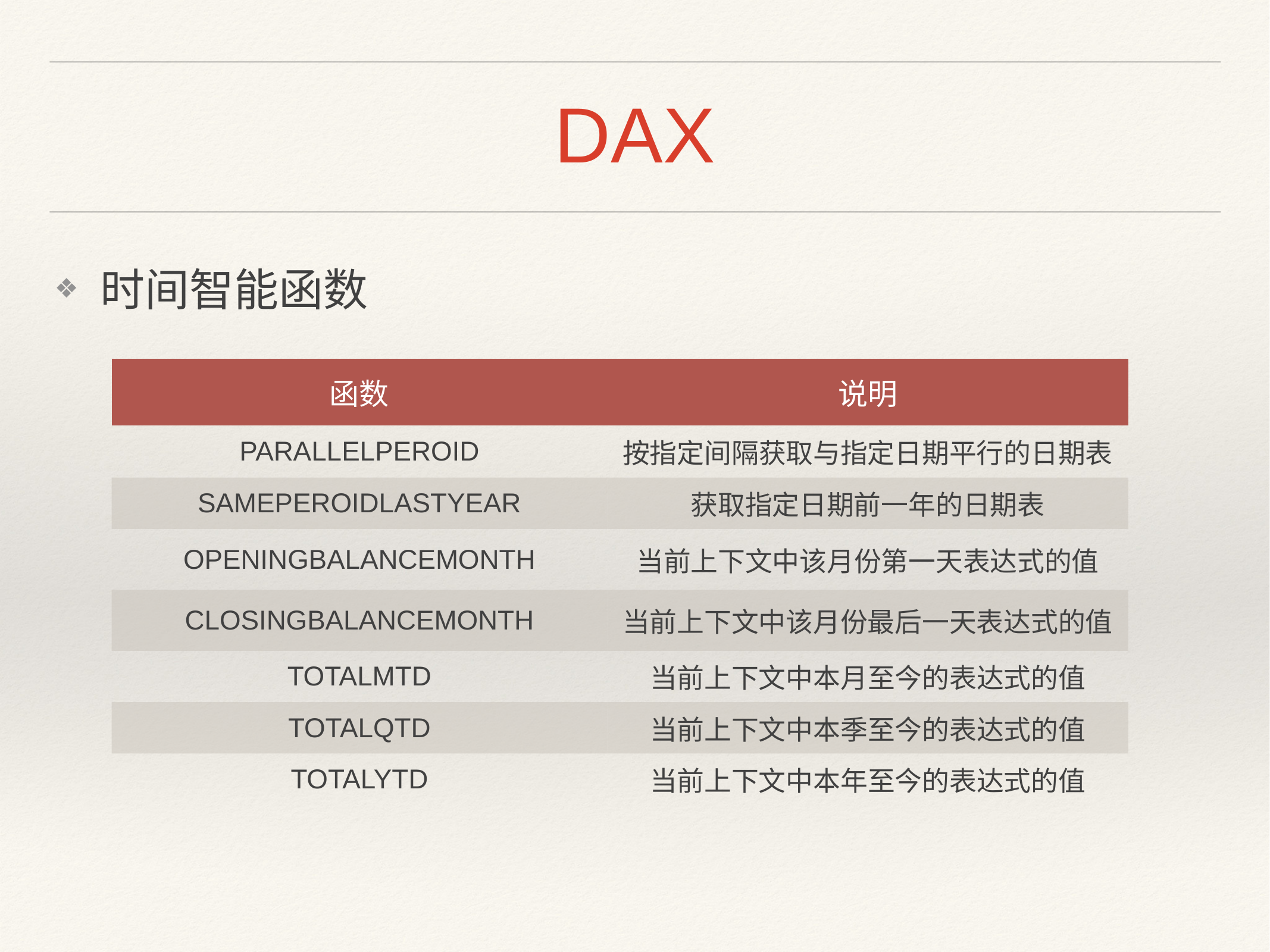

# DAX
时间智能函数
| 函数 | 说明 |
| --- | --- |
| PARALLELPEROID | 按指定间隔获取与指定日期平行的日期表 |
| SAMEPEROIDLASTYEAR | 获取指定日期前一年的日期表 |
| OPENINGBALANCEMONTH | 当前上下文中该月份第一天表达式的值 |
| CLOSINGBALANCEMONTH | 当前上下文中该月份最后一天表达式的值 |
| TOTALMTD | 当前上下文中本月至今的表达式的值 |
| TOTALQTD | 当前上下文中本季至今的表达式的值 |
| TOTALYTD | 当前上下文中本年至今的表达式的值 |